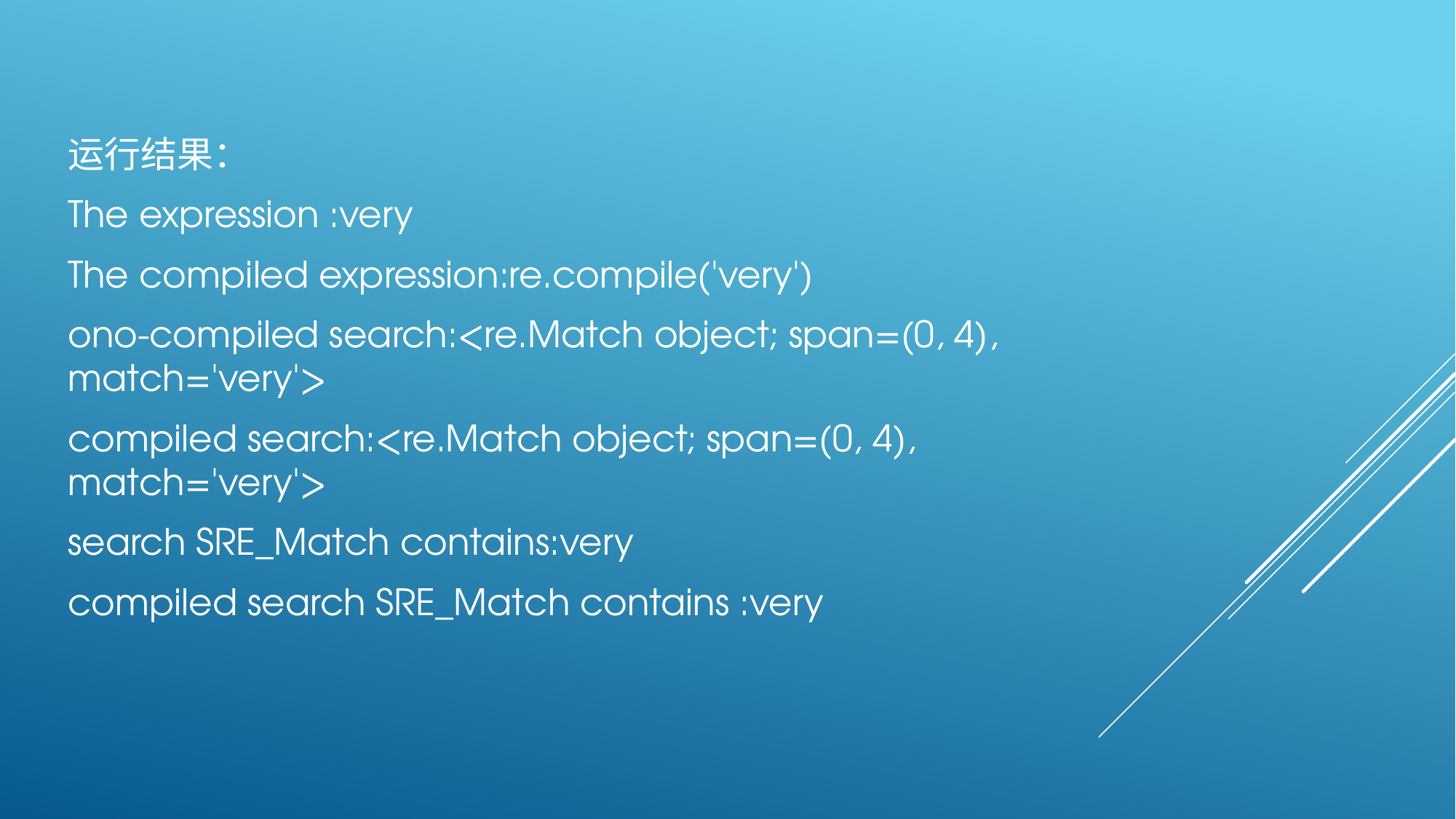

运行结果：
The expression :very
The compiled expression:re.compile('very')
ono-compiled search:<re.Match object; span=(0, 4), match='very'>
compiled search:<re.Match object; span=(0, 4), match='very'>
search SRE_Match contains:very
compiled search SRE_Match contains :very